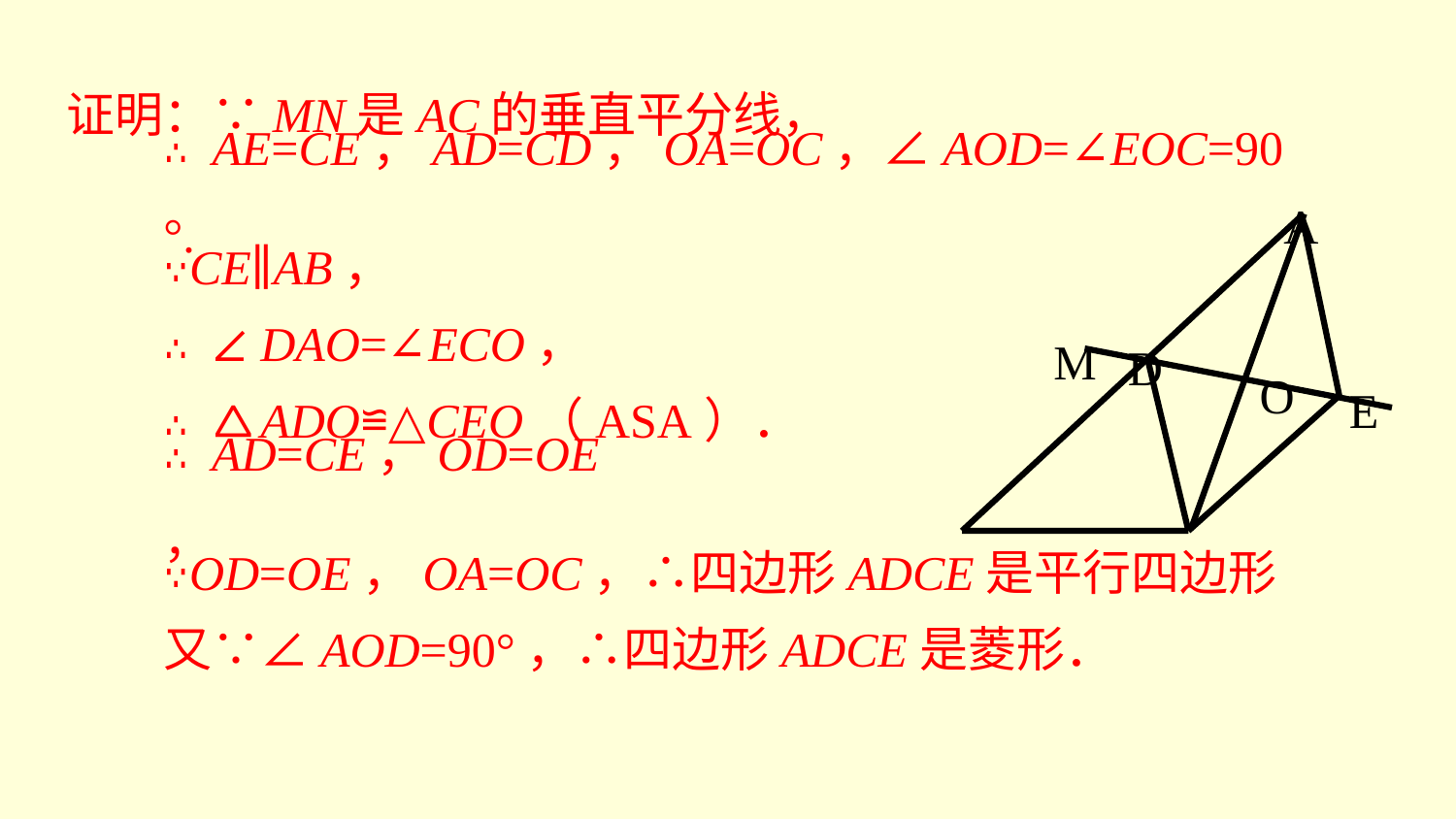

证明：∵MN是AC的垂直平分线，
∴AE=CE，AD=CD，OA=OC，∠AOD=∠EOC=90°.
A

M
D
O

E

∵CE∥AB，
∴∠DAO=∠ECO，
∴△ADO≌△CEO（ASA）．
∴AD=CE，OD=OE，
∵OD=OE，OA=OC，∴四边形ADCE是平行四边形
又∵∠AOD=90°，∴四边形ADCE是菱形．